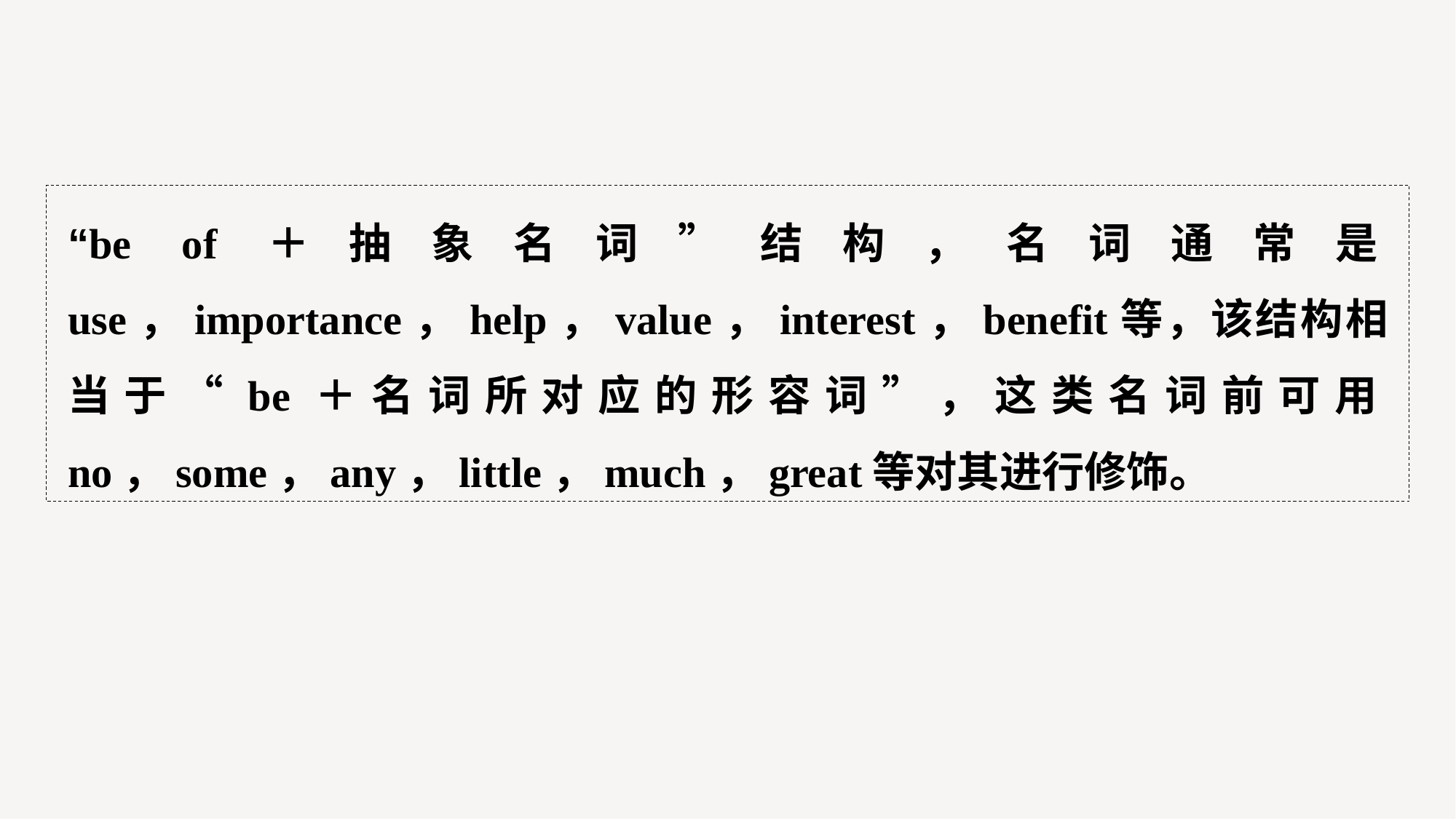

“be of＋抽象名词”结构，名词通常是use，importance，help，value，interest，benefit等，该结构相当于“be＋名词所对应的形容词”，这类名词前可用no，some，any，little，much，great等对其进行修饰。